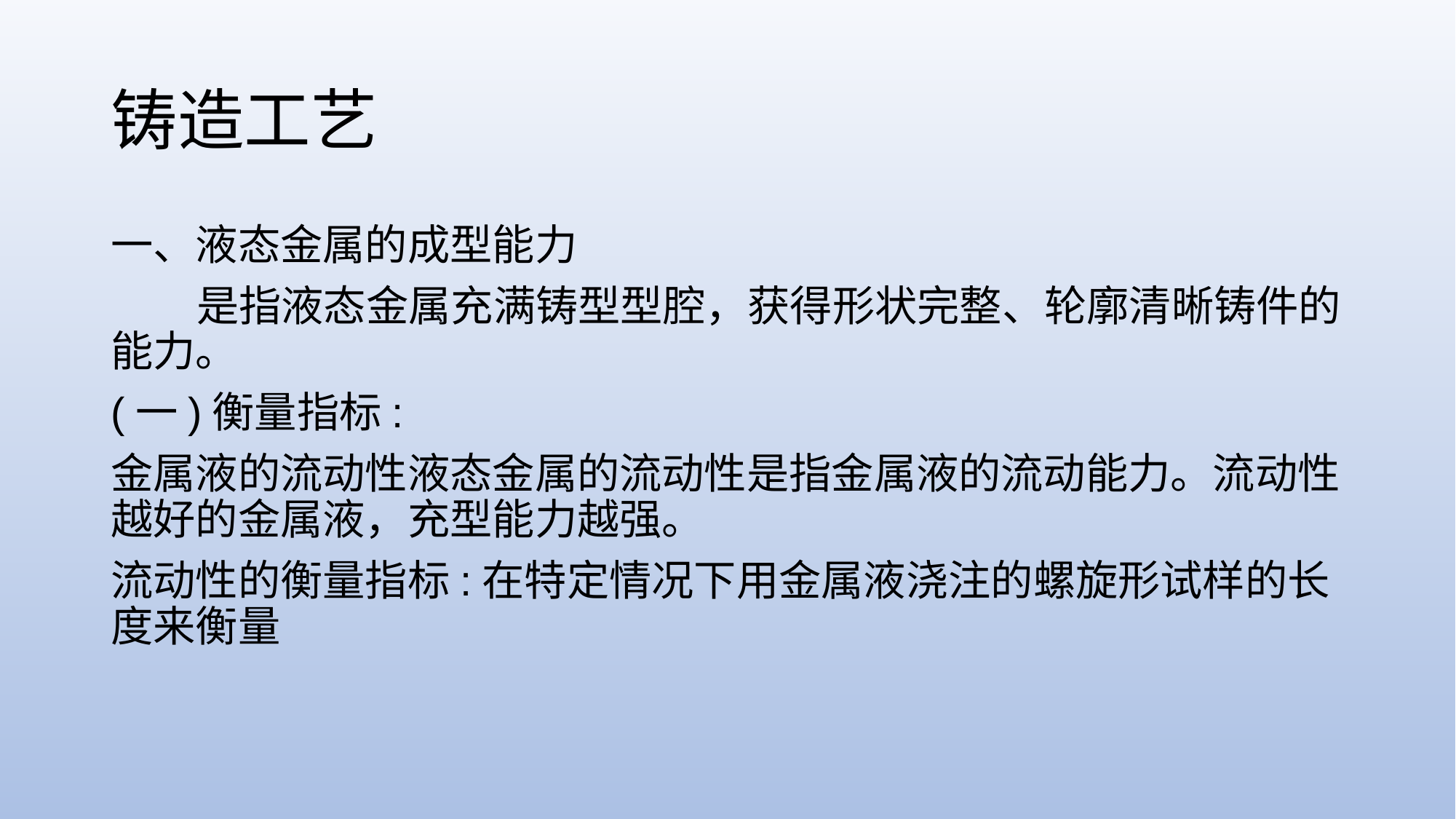

# 铸造工艺
一、液态金属的成型能力
        是指液态金属充满铸型型腔，获得形状完整、轮廓清晰铸件的能力。
(一)衡量指标:
金属液的流动性液态金属的流动性是指金属液的流动能力。流动性越好的金属液，充型能力越强。
流动性的衡量指标:在特定情况下用金属液浇注的螺旋形试样的长度来衡量